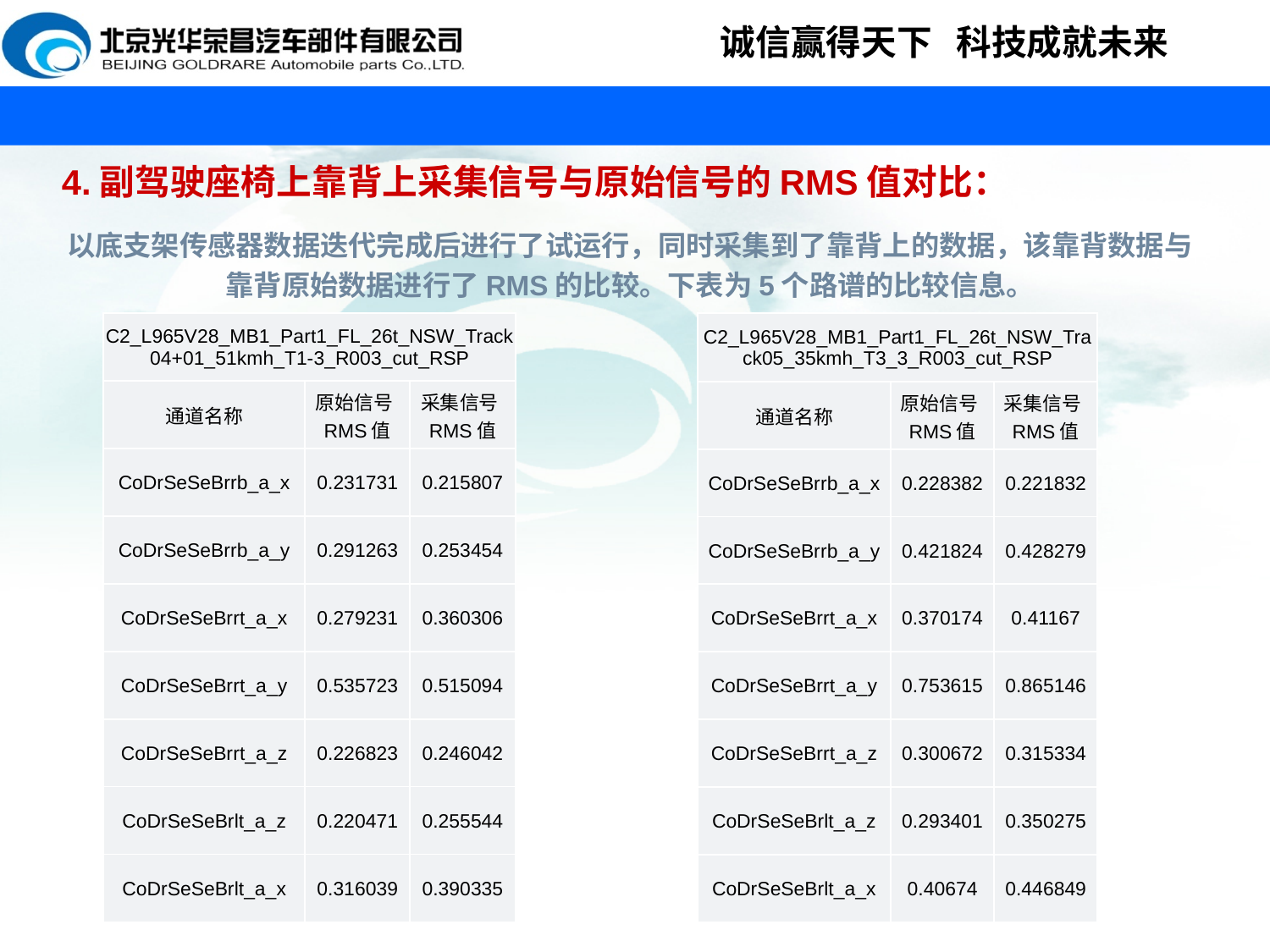

4.副驾驶座椅上靠背上采集信号与原始信号的RMS值对比：
以底支架传感器数据迭代完成后进行了试运行，同时采集到了靠背上的数据，该靠背数据与
靠背原始数据进行了RMS的比较。下表为5个路谱的比较信息。
| C2\_L965V28\_MB1\_Part1\_FL\_26t\_NSW\_Track04+01\_51kmh\_T1-3\_R003\_cut\_RSP |  |  |
| --- | --- | --- |
| 通道名称 | 原始信号RMS值 | 采集信号RMS值 |
| CoDrSeSeBrrb\_a\_x | 0.231731 | 0.215807 |
| CoDrSeSeBrrb\_a\_y | 0.291263 | 0.253454 |
| CoDrSeSeBrrt\_a\_x | 0.279231 | 0.360306 |
| CoDrSeSeBrrt\_a\_y | 0.535723 | 0.515094 |
| CoDrSeSeBrrt\_a\_z | 0.226823 | 0.246042 |
| CoDrSeSeBrlt\_a\_z | 0.220471 | 0.255544 |
| CoDrSeSeBrlt\_a\_x | 0.316039 | 0.390335 |
| C2\_L965V28\_MB1\_Part1\_FL\_26t\_NSW\_Track05\_35kmh\_T3\_3\_R003\_cut\_RSP |  |  |
| --- | --- | --- |
| 通道名称 | 原始信号RMS值 | 采集信号RMS值 |
| CoDrSeSeBrrb\_a\_x | 0.228382 | 0.221832 |
| CoDrSeSeBrrb\_a\_y | 0.421824 | 0.428279 |
| CoDrSeSeBrrt\_a\_x | 0.370174 | 0.41167 |
| CoDrSeSeBrrt\_a\_y | 0.753615 | 0.865146 |
| CoDrSeSeBrrt\_a\_z | 0.300672 | 0.315334 |
| CoDrSeSeBrlt\_a\_z | 0.293401 | 0.350275 |
| CoDrSeSeBrlt\_a\_x | 0.40674 | 0.446849 |